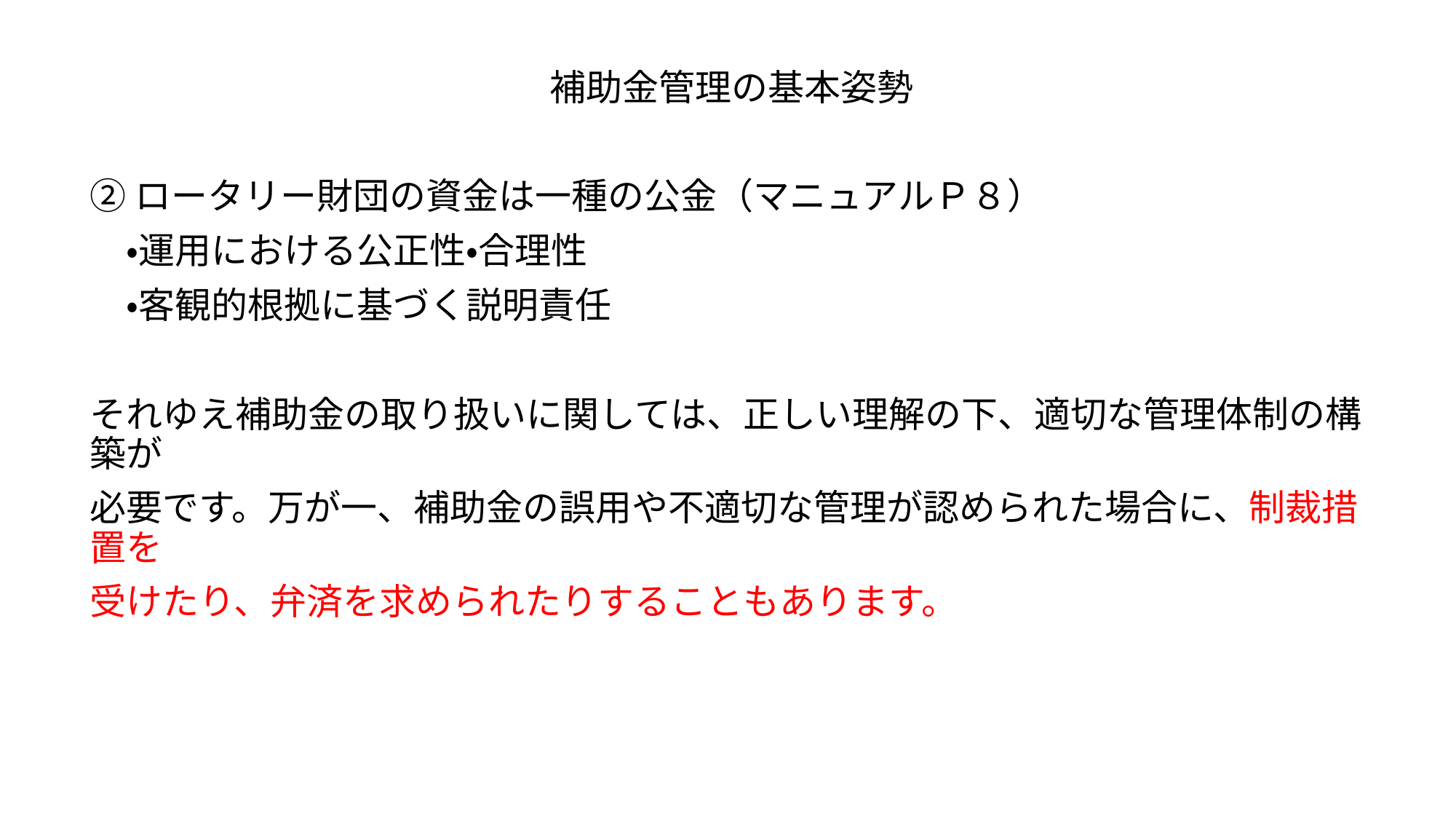

補助金管理の基本姿勢

②ロータリー財団の資金は一種の公金（マニュアルＰ８）
　・運用における公正性・合理性
　・客観的根拠に基づく説明責任

それゆえ補助金の取り扱いに関しては、正しい理解の下、適切な管理体制の構築が
必要です。万が一、補助金の誤用や不適切な管理が認められた場合に、制裁措置を
受けたり、弁済を求められたりすることもあります。